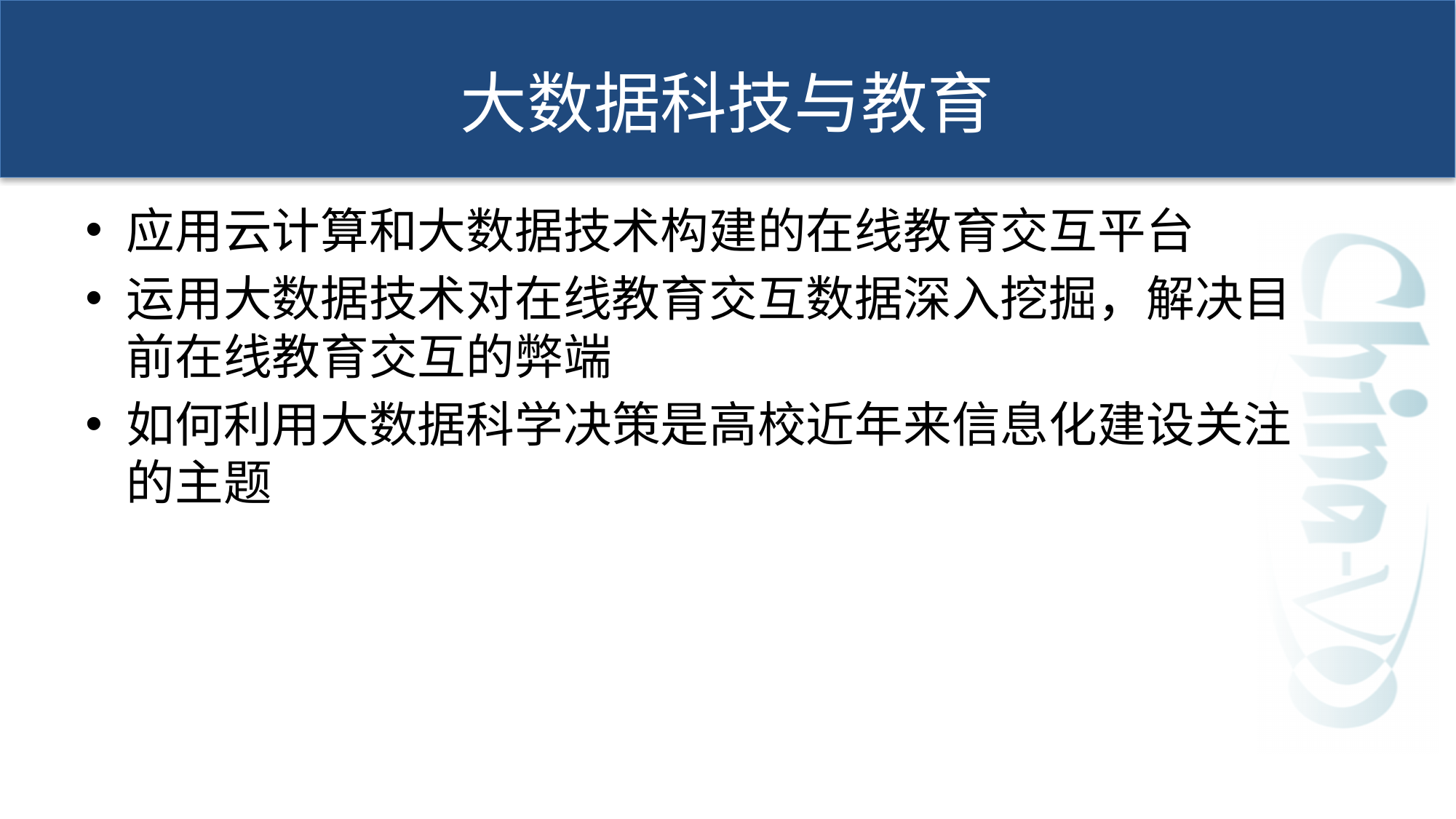

# 大数据科技与教育
应用云计算和大数据技术构建的在线教育交互平台
运用大数据技术对在线教育交互数据深入挖掘，解决目前在线教育交互的弊端
如何利用大数据科学决策是高校近年来信息化建设关注的主题